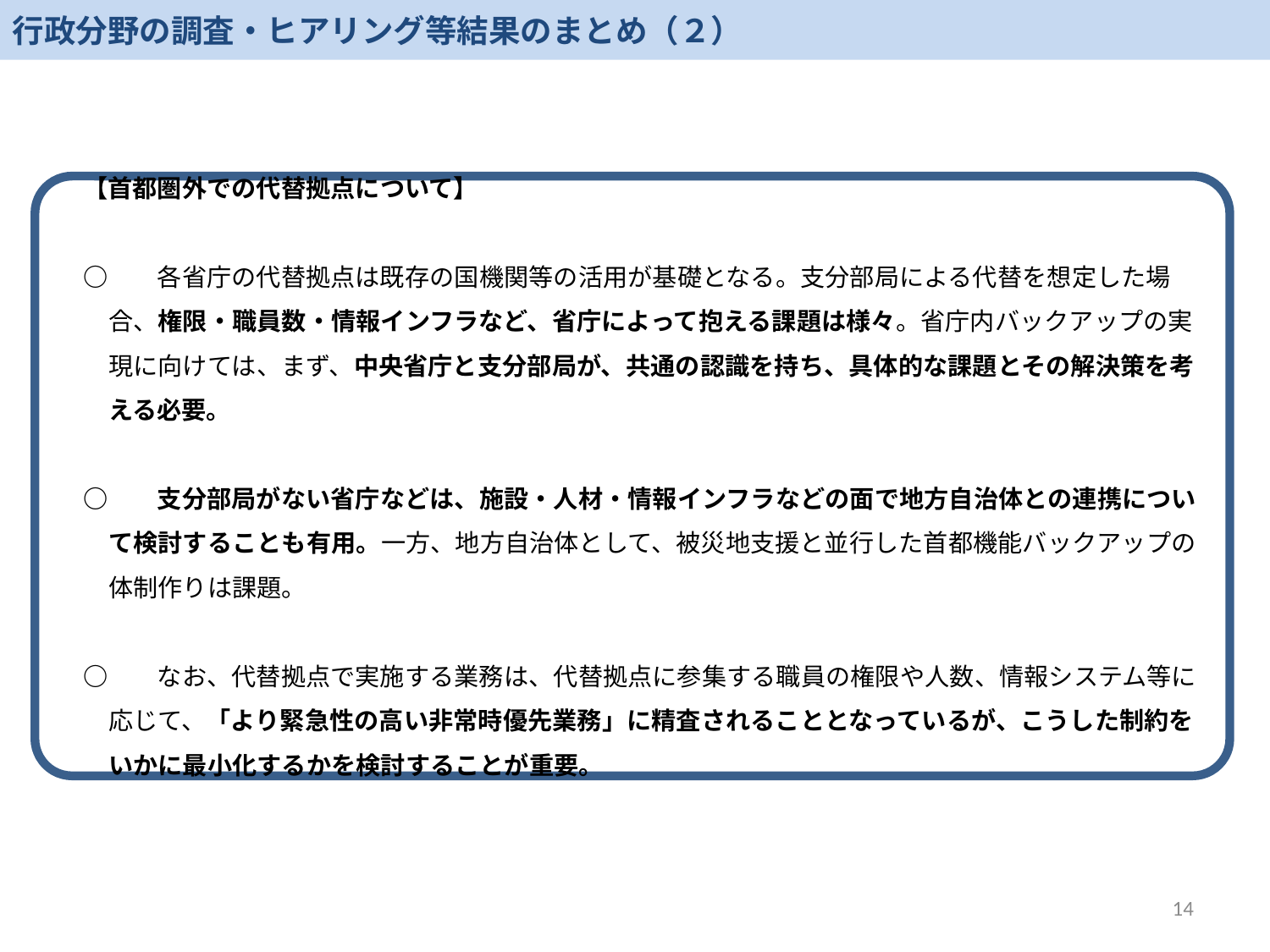

行政分野の調査・ヒアリング等結果のまとめ（２）

　【首都圏外での代替拠点について】

　○　　各省庁の代替拠点は既存の国機関等の活用が基礎となる。支分部局による代替を想定した場合、権限・職員数・情報インフラなど、省庁によって抱える課題は様々。省庁内バックアップの実現に向けては、まず、中央省庁と支分部局が、共通の認識を持ち、具体的な課題とその解決策を考える必要。

　○　　支分部局がない省庁などは、施設・人材・情報インフラなどの面で地方自治体との連携について検討することも有用。一方、地方自治体として、被災地支援と並行した首都機能バックアップの体制作りは課題。

　○　　なお、代替拠点で実施する業務は、代替拠点に参集する職員の権限や人数、情報システム等に応じて、「より緊急性の高い非常時優先業務」に精査されることとなっているが、こうした制約をいかに最小化するかを検討することが重要。

14